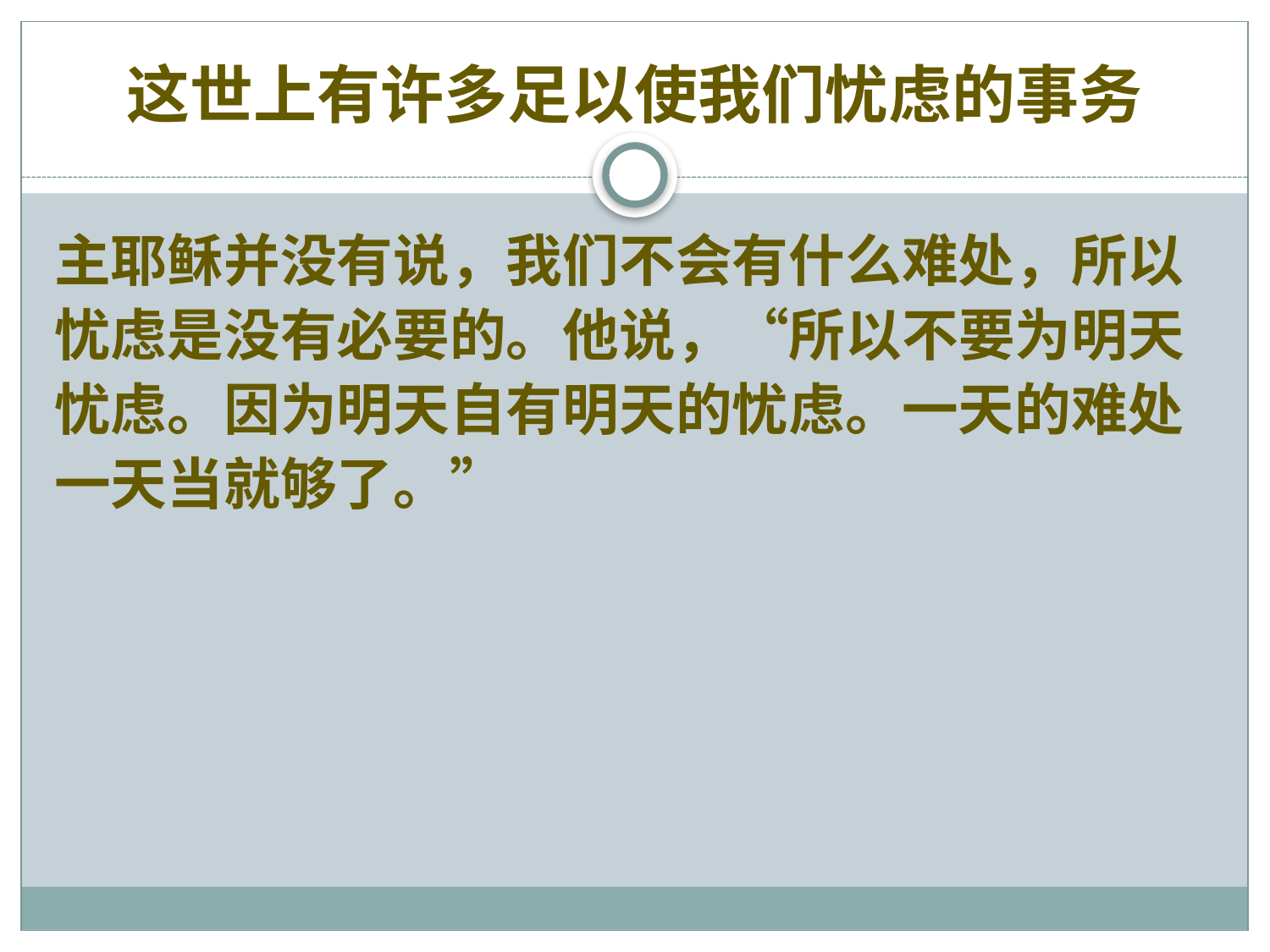

# 这世上有许多足以使我们忧虑的事务
主耶稣并没有说，我们不会有什么难处，所以忧虑是没有必要的。他说，“所以不要为明天忧虑。因为明天自有明天的忧虑。一天的难处一天当就够了。”